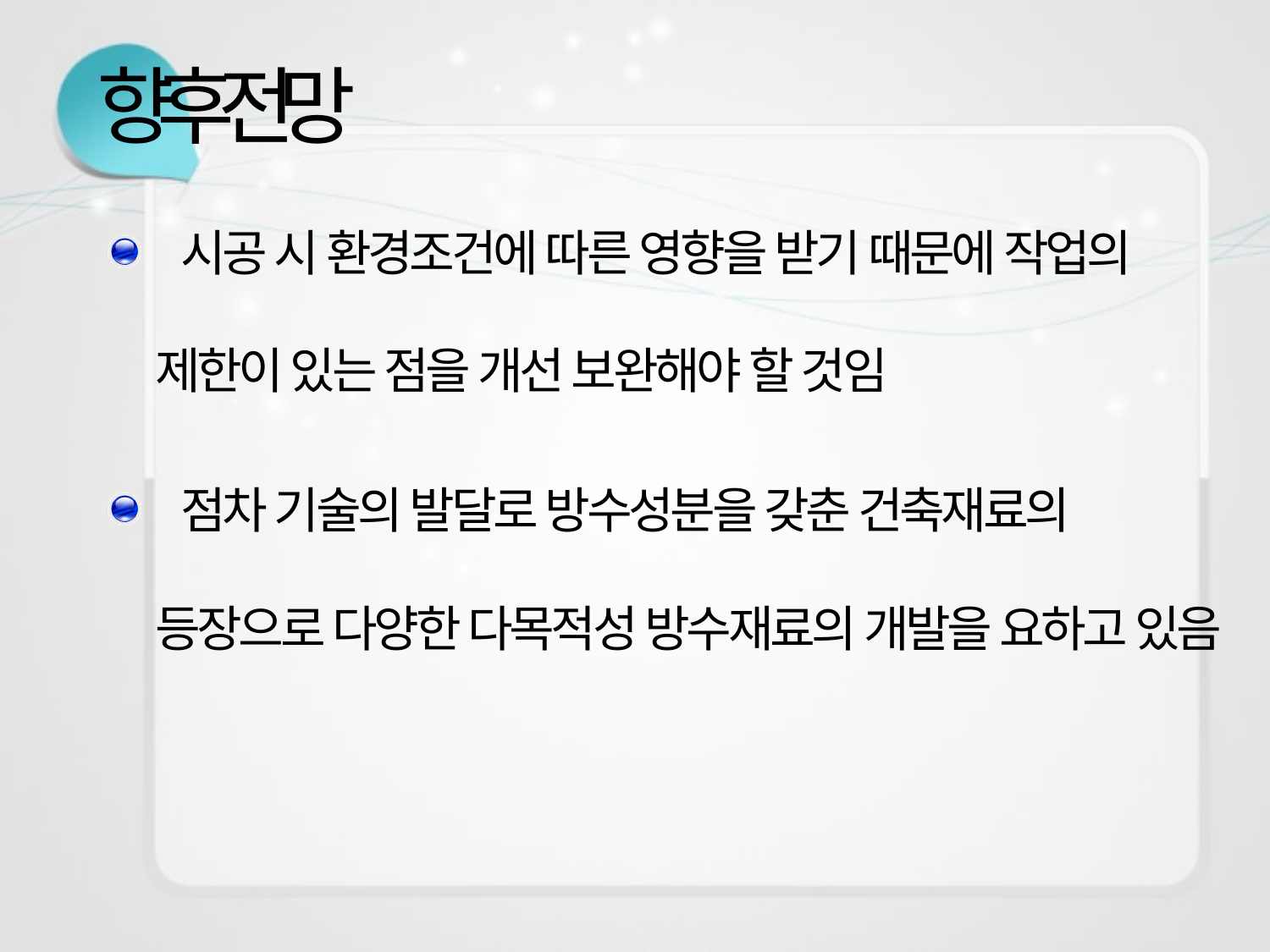

# 향후전망
 시공 시 환경조건에 따른 영향을 받기 때문에 작업의 제한이 있는 점을 개선 보완해야 할 것임
 점차 기술의 발달로 방수성분을 갖춘 건축재료의 등장으로 다양한 다목적성 방수재료의 개발을 요하고 있음